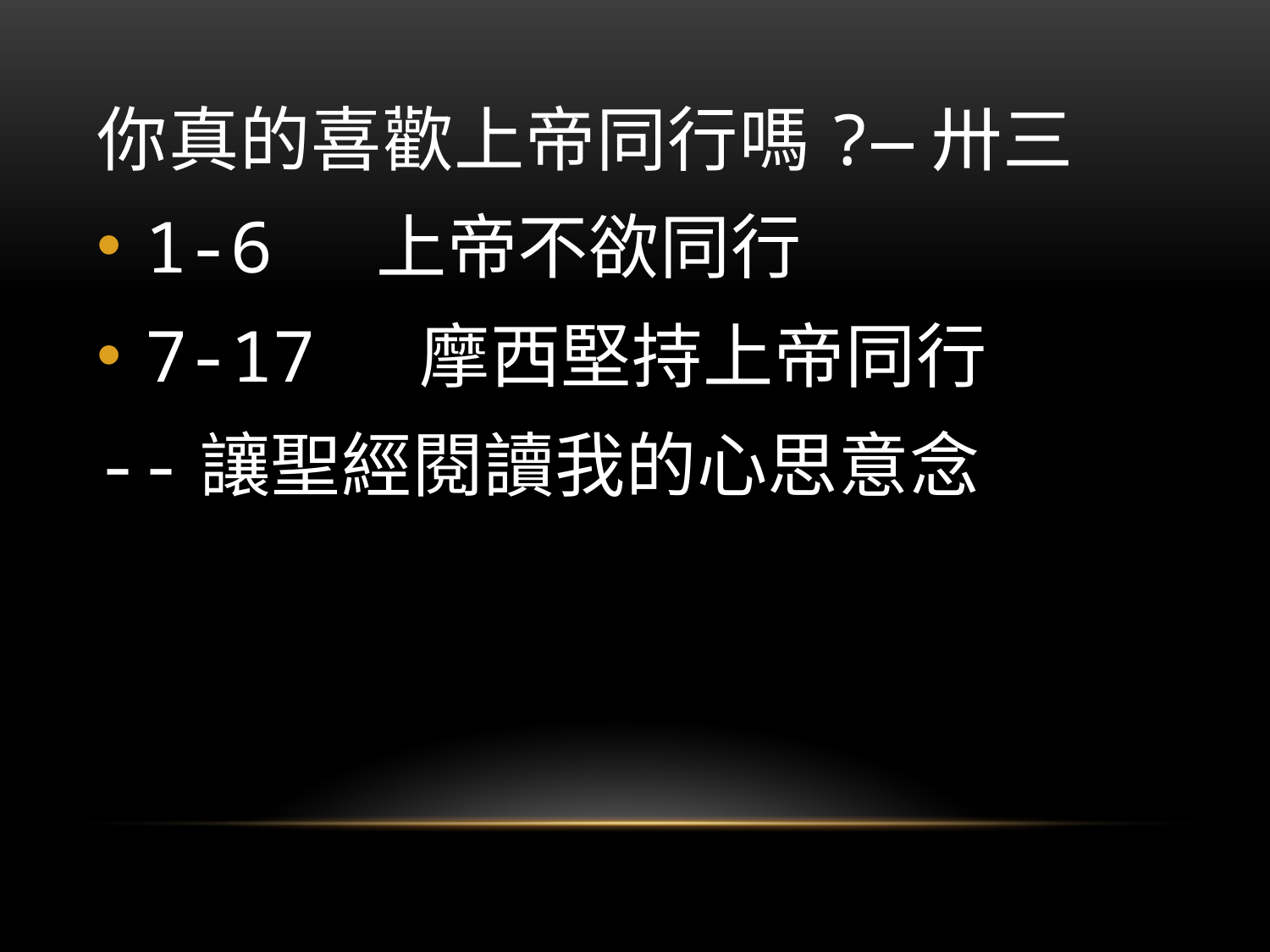

# 你真的喜歡上帝同行嗎?—卅三
1-6  上帝不欲同行
7-17  摩西堅持上帝同行
--讓聖經閱讀我的心思意念